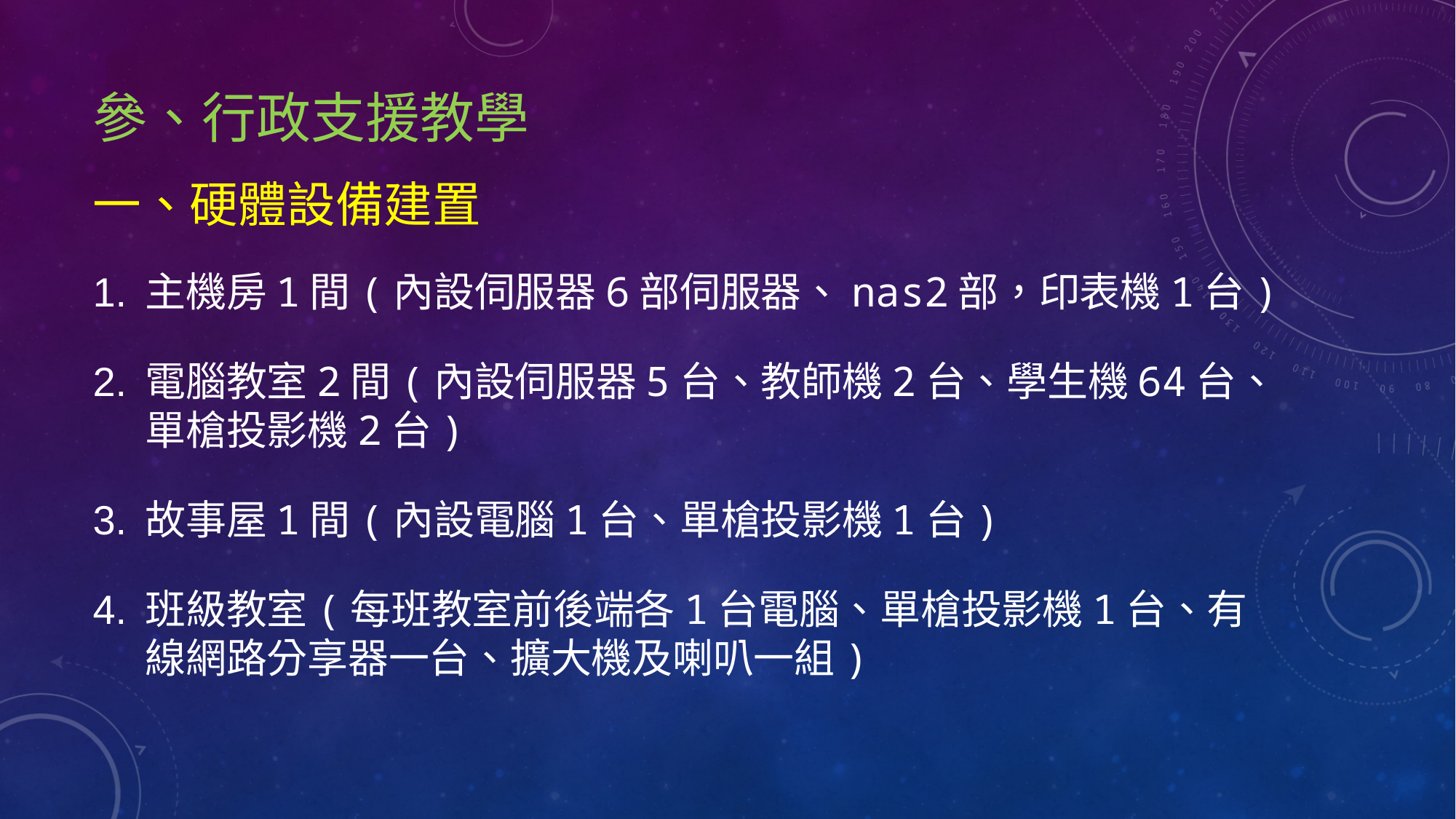

# 參、行政支援教學
一、硬體設備建置
主機房1間(內設伺服器6部伺服器、nas2部，印表機1台)
電腦教室2間(內設伺服器5台、教師機2台、學生機64台、單槍投影機2台)
故事屋1間(內設電腦1台、單槍投影機1台)
班級教室(每班教室前後端各1台電腦、單槍投影機1台、有線網路分享器一台、擴大機及喇叭一組)